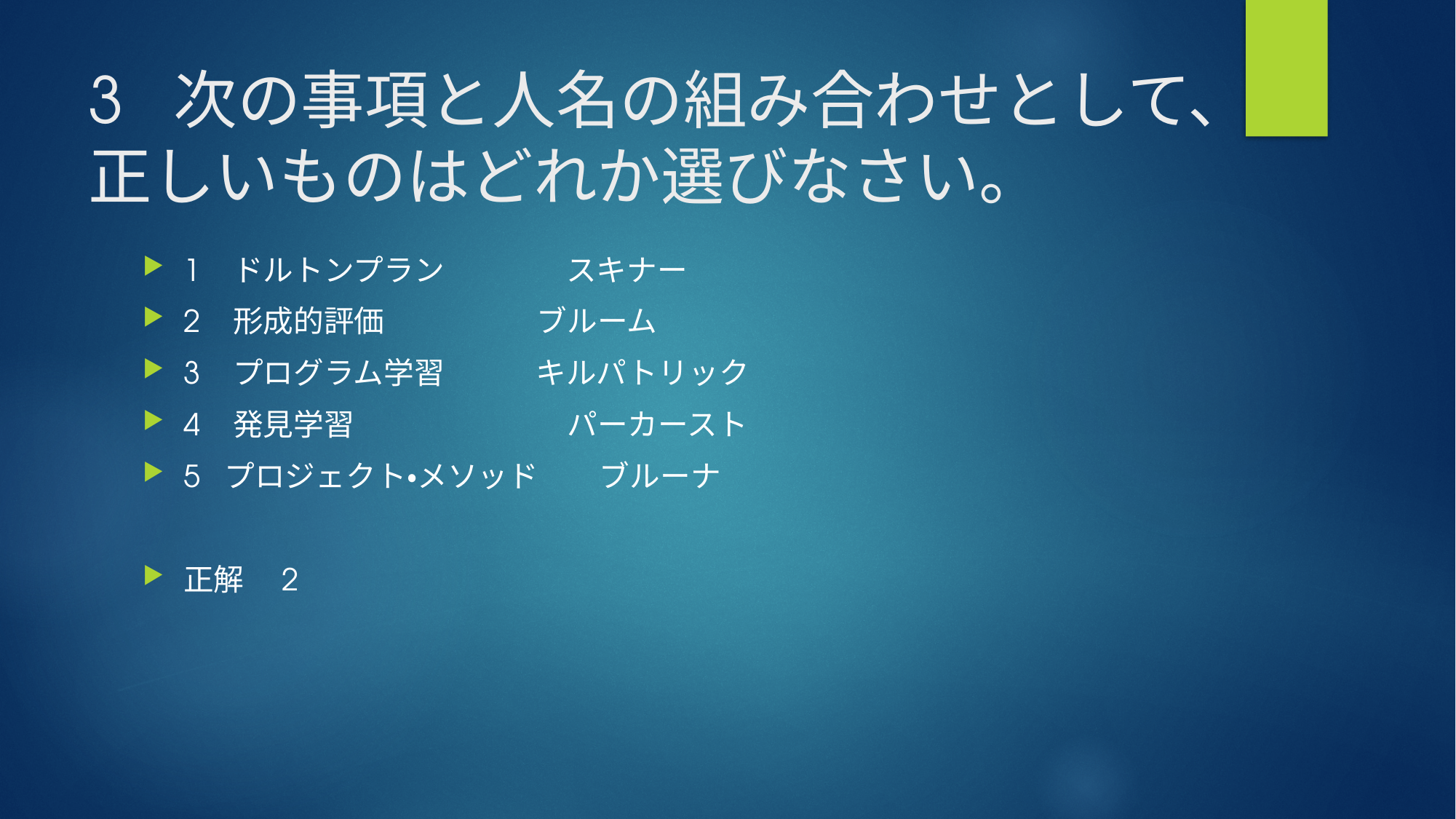

# 3  次の事項と人名の組み合わせとして、正しいものはどれか選びなさい。
1   ドルトンプラン　　　　スキナー
2   形成的評価　　　　　ブルーム
3   プログラム学習　　　キルパトリック
4   発見学習　　　　　　　パーカースト
5  プロジェクト・メソッド　　ブルーナ

正解　2